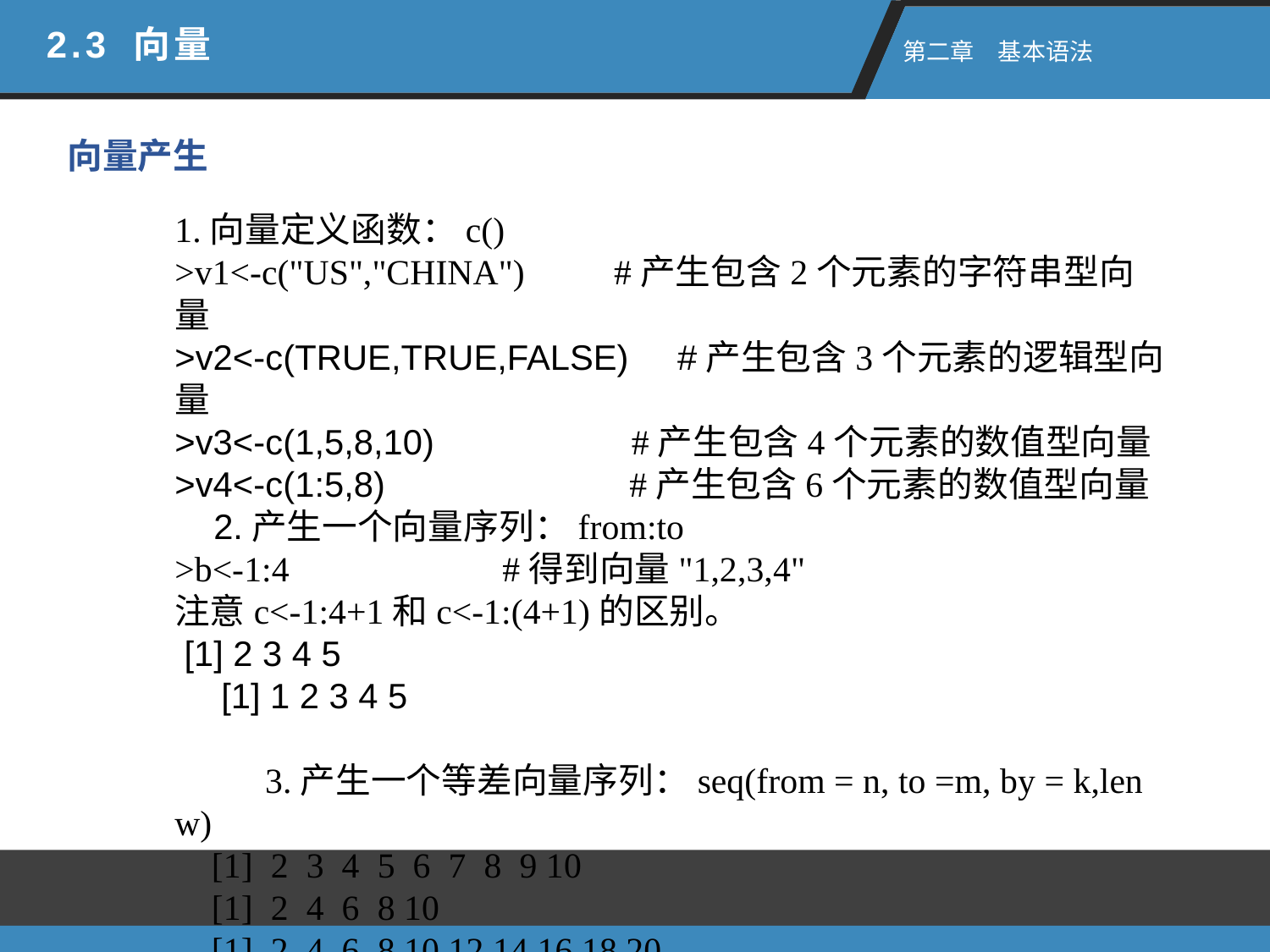

2.3 向量
  第二章　基本语法
向量产生
1.向量定义函数：c()>v1<-c("US","CHINA")          #产生包含2个元素的字符串型向量>v2<-c(TRUE,TRUE,FALSE)     #产生包含3个元素的逻辑型向量>v3<-c(1,5,8,10)                     #产生包含4个元素的数值型向量>v4<-c(1:5,8)                          #产生包含6个元素的数值型向量    2.产生一个向量序列：from:to>b<-1:4                        #得到向量"1,2,3,4"注意c<-1:4+1和c<-1:(4+1)的区别。 [1] 2 3 4 5 [1] 1 2 3 4 5
      3.产生一个等差向量序列：seq(from = n, to =m, by = k,len w)[1]  2  3  4  5  6  7  8  9 10[1]  2  4  6  8 10[1]  2  4  6  8 10 12 14 16 18 20